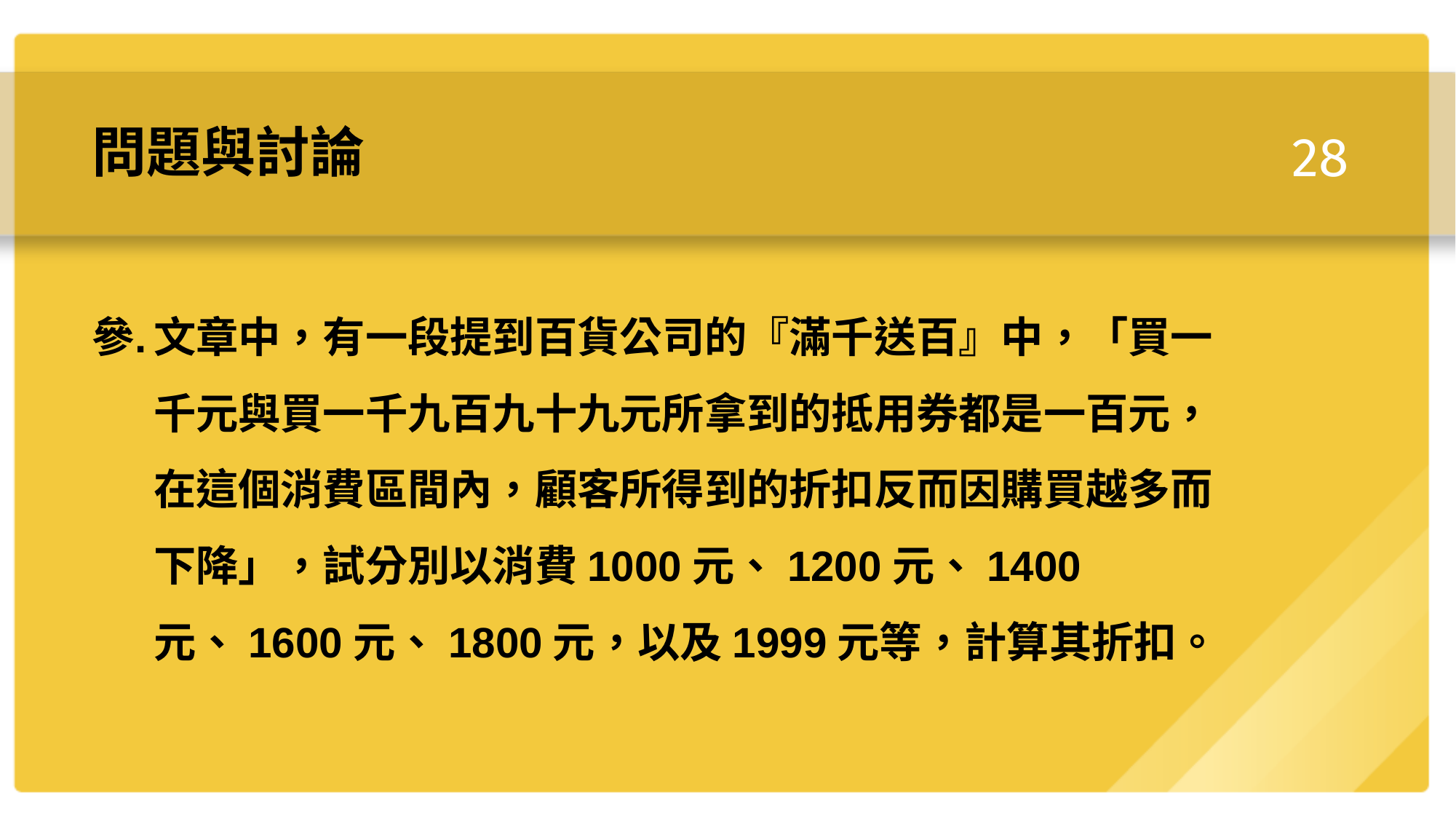

28
# 問題與討論
文章中，有一段提到百貨公司的『滿千送百』中，「買一千元與買一千九百九十九元所拿到的抵用券都是一百元，在這個消費區間內，顧客所得到的折扣反而因購買越多而下降」，試分別以消費1000元、1200元、1400元、1600元、1800元，以及1999元等，計算其折扣。